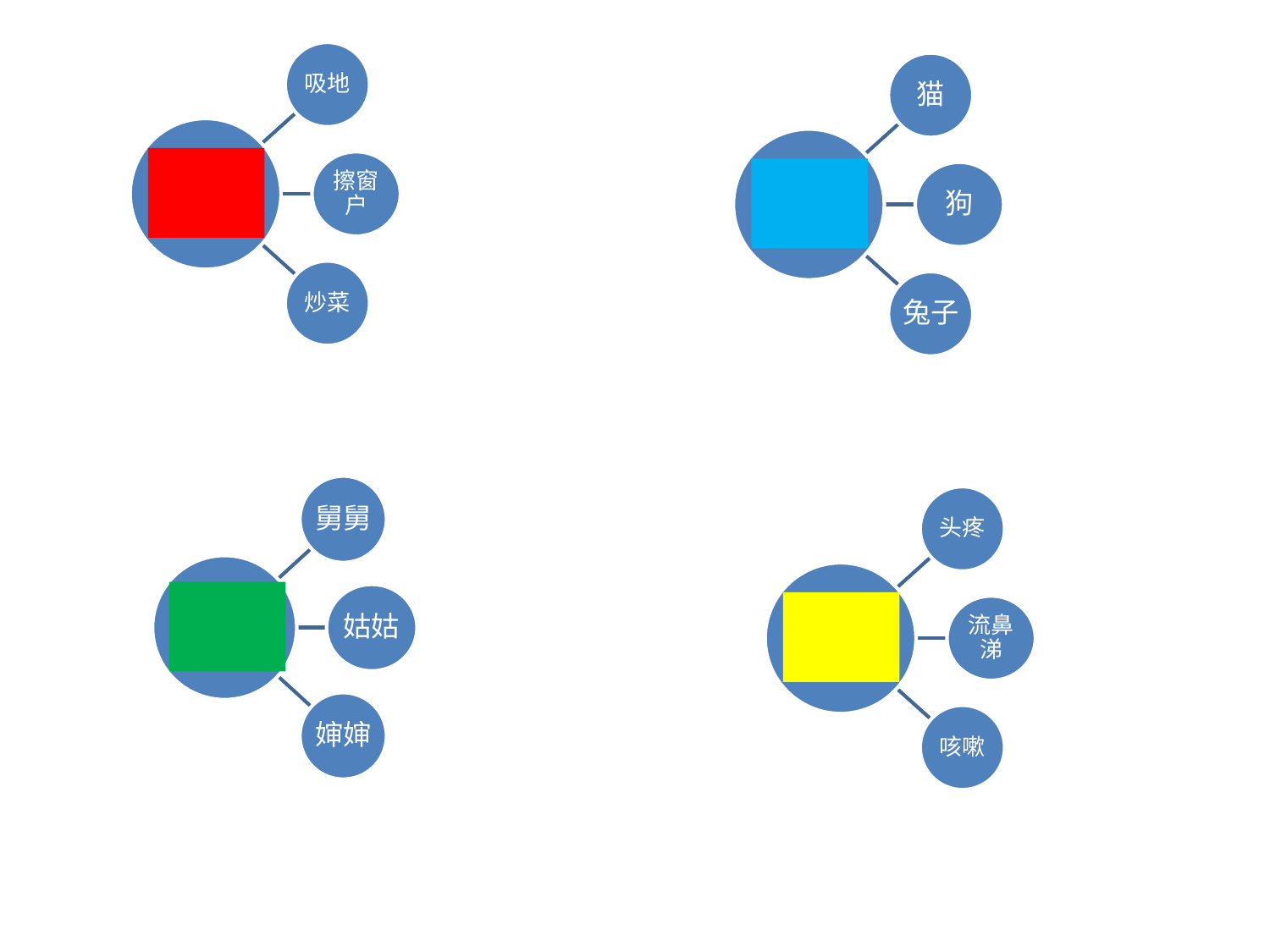

吸地

擦窗户

炒菜

猫

狗

兔子

轻活儿

宠物
舅舅

姑姑

婶婶

头疼

流鼻涕

咳嗽

亲戚
生病